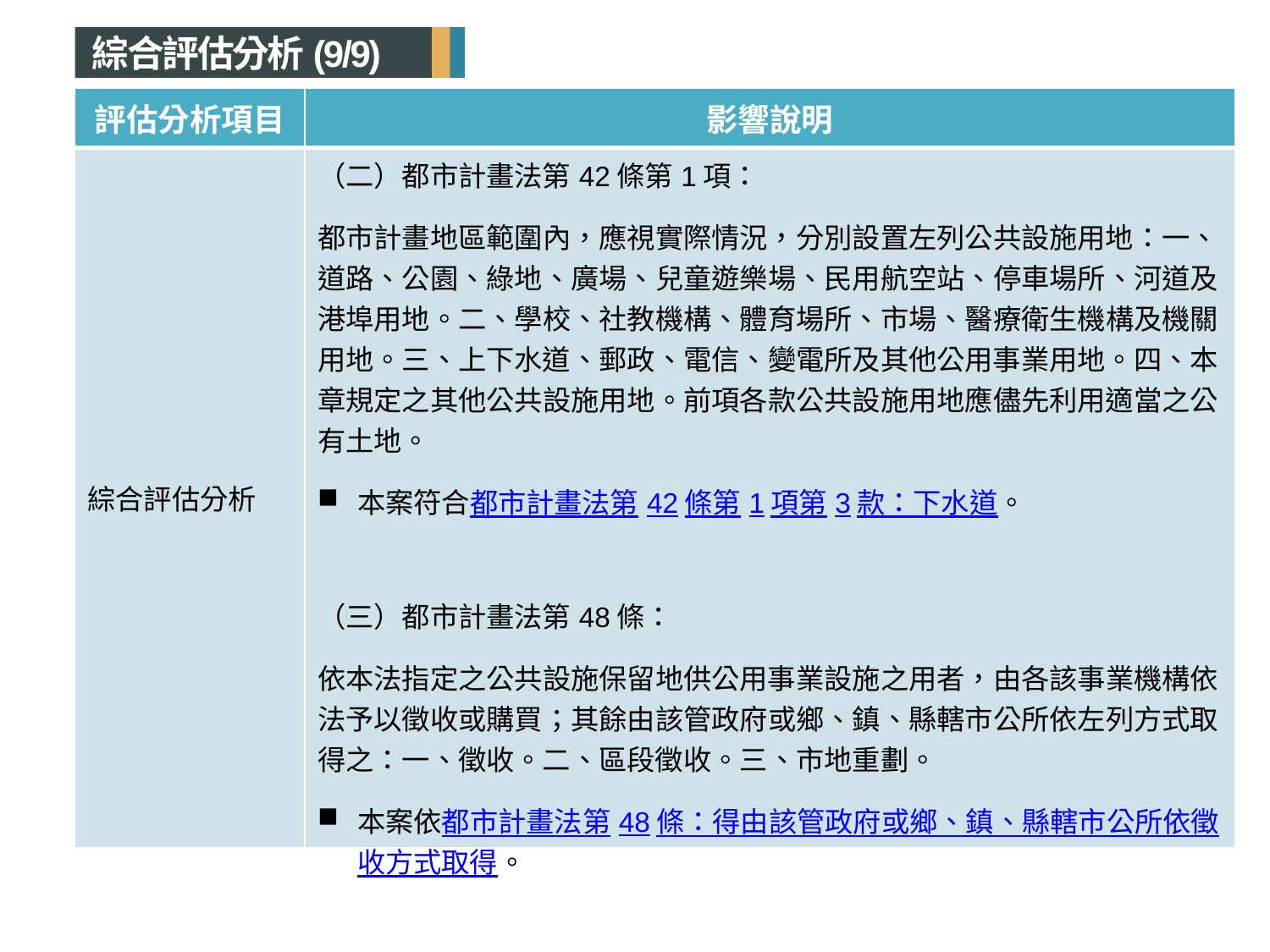

綜合評估分析(9/9)

| 評估分析項目 | 影響說明 |
| --- | --- |
| 綜合評估分析 | （二）都市計畫法第42條第1項： 都市計畫地區範圍內，應視實際情況，分別設置左列公共設施用地：一、道路、公園、綠地、廣場、兒童遊樂場、民用航空站、停車場所、河道及港埠用地。二、學校、社教機構、體育場所、市場、醫療衛生機構及機關用地。三、上下水道、郵政、電信、變電所及其他公用事業用地。四、本章規定之其他公共設施用地。前項各款公共設施用地應儘先利用適當之公有土地。 本案符合都市計畫法第42條第1項第3款：下水道。 （三）都市計畫法第48條： 依本法指定之公共設施保留地供公用事業設施之用者，由各該事業機構依法予以徵收或購買；其餘由該管政府或鄉、鎮、縣轄市公所依左列方式取得之：一、徵收。二、區段徵收。三、市地重劃。 本案依都市計畫法第48條：得由該管政府或鄉、鎮、縣轄市公所依徵收方式取得。 |